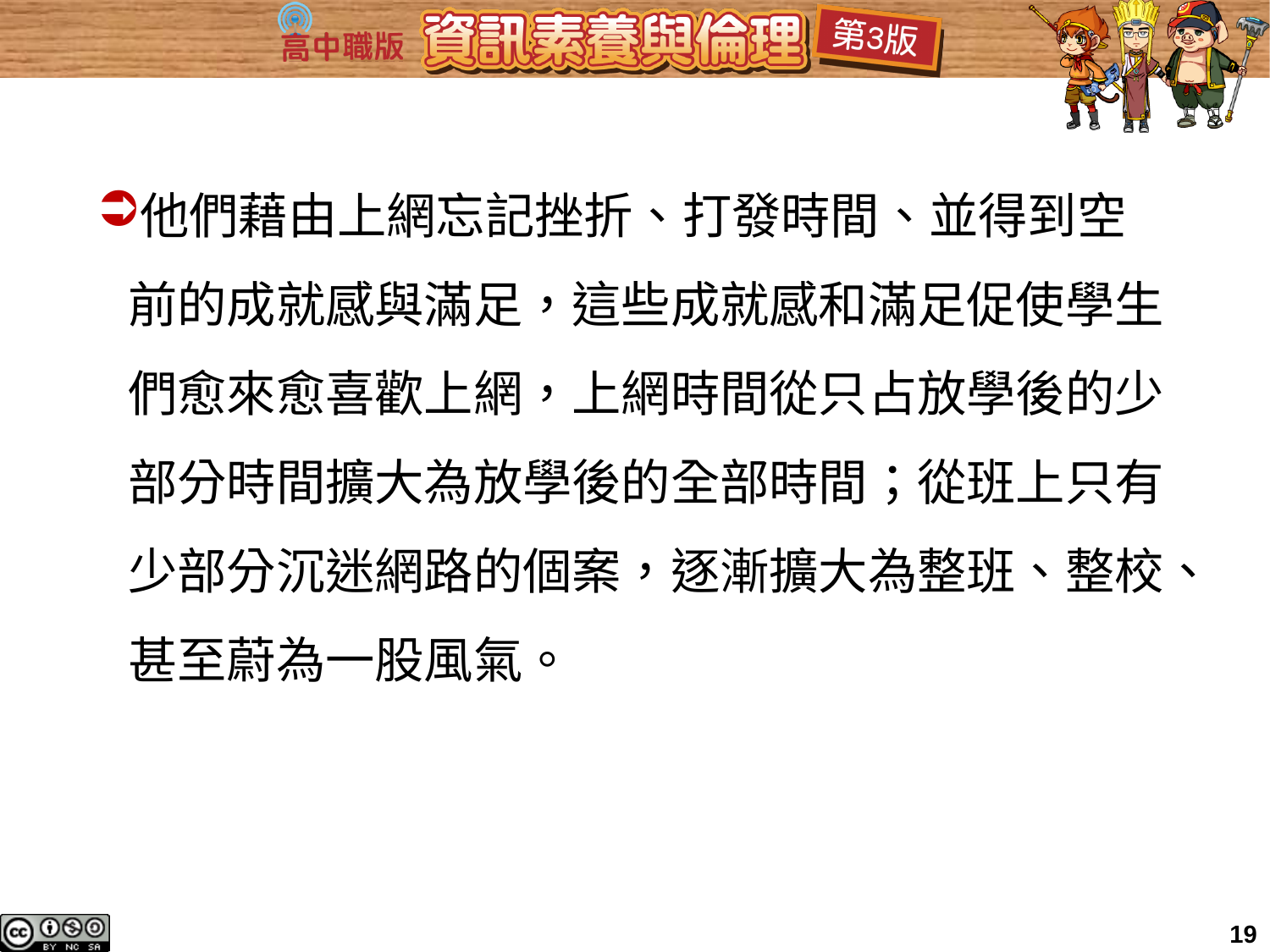

他們藉由上網忘記挫折、打發時間、並得到空前的成就感與滿足，這些成就感和滿足促使學生們愈來愈喜歡上網，上網時間從只占放學後的少部分時間擴大為放學後的全部時間；從班上只有少部分沉迷網路的個案，逐漸擴大為整班、整校、甚至蔚為一股風氣。
19